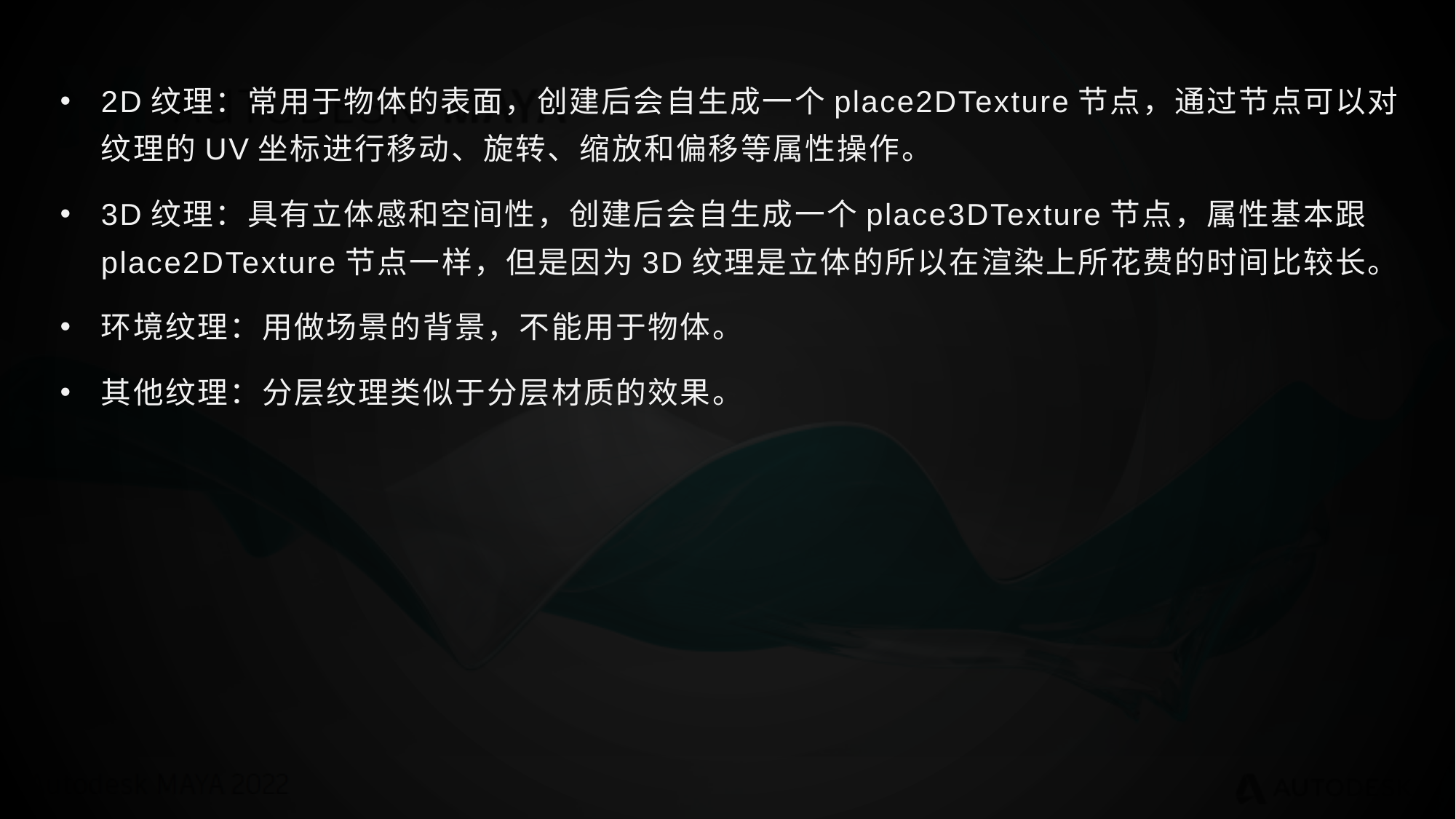

2D纹理：常用于物体的表面，创建后会自生成一个place2DTexture节点，通过节点可以对纹理的UV坐标进行移动、旋转、缩放和偏移等属性操作。
3D纹理：具有立体感和空间性，创建后会自生成一个place3DTexture节点，属性基本跟place2DTexture节点一样，但是因为3D纹理是立体的所以在渲染上所花费的时间比较长。
环境纹理：用做场景的背景，不能用于物体。
其他纹理：分层纹理类似于分层材质的效果。